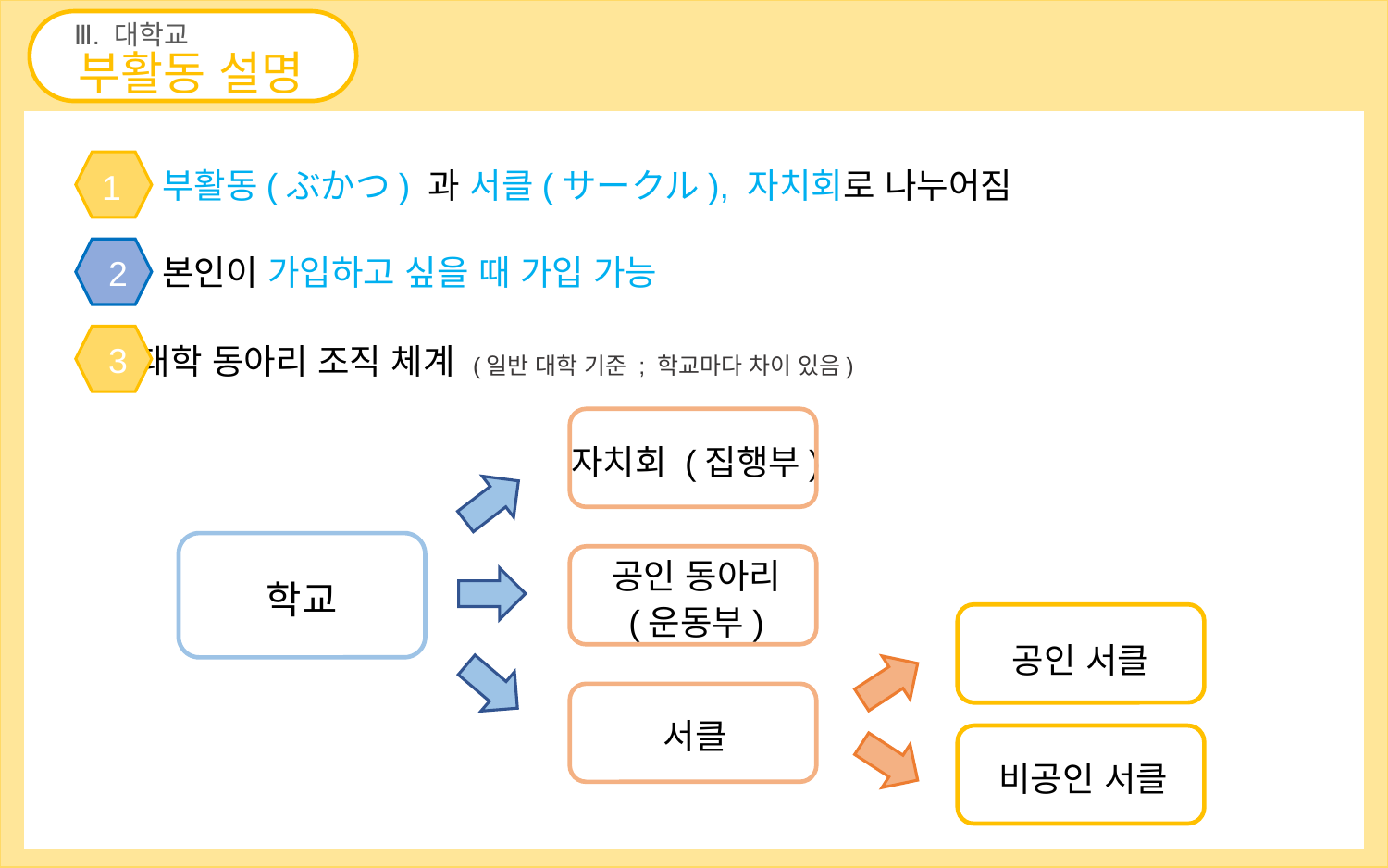

Ⅲ. 대학교
부활동 설명

부활동(ぶかつ) 과 서클(サークル), 자치회로 나누어짐
1

본인이 가입하고 싶을 때 가입 가능
2

3
대학 동아리 조직 체계 (일반 대학 기준 ; 학교마다 차이 있음)

자치회 (집행부)

공인 동아리
(운동부)

학교

공인 서클

서클

비공인 서클